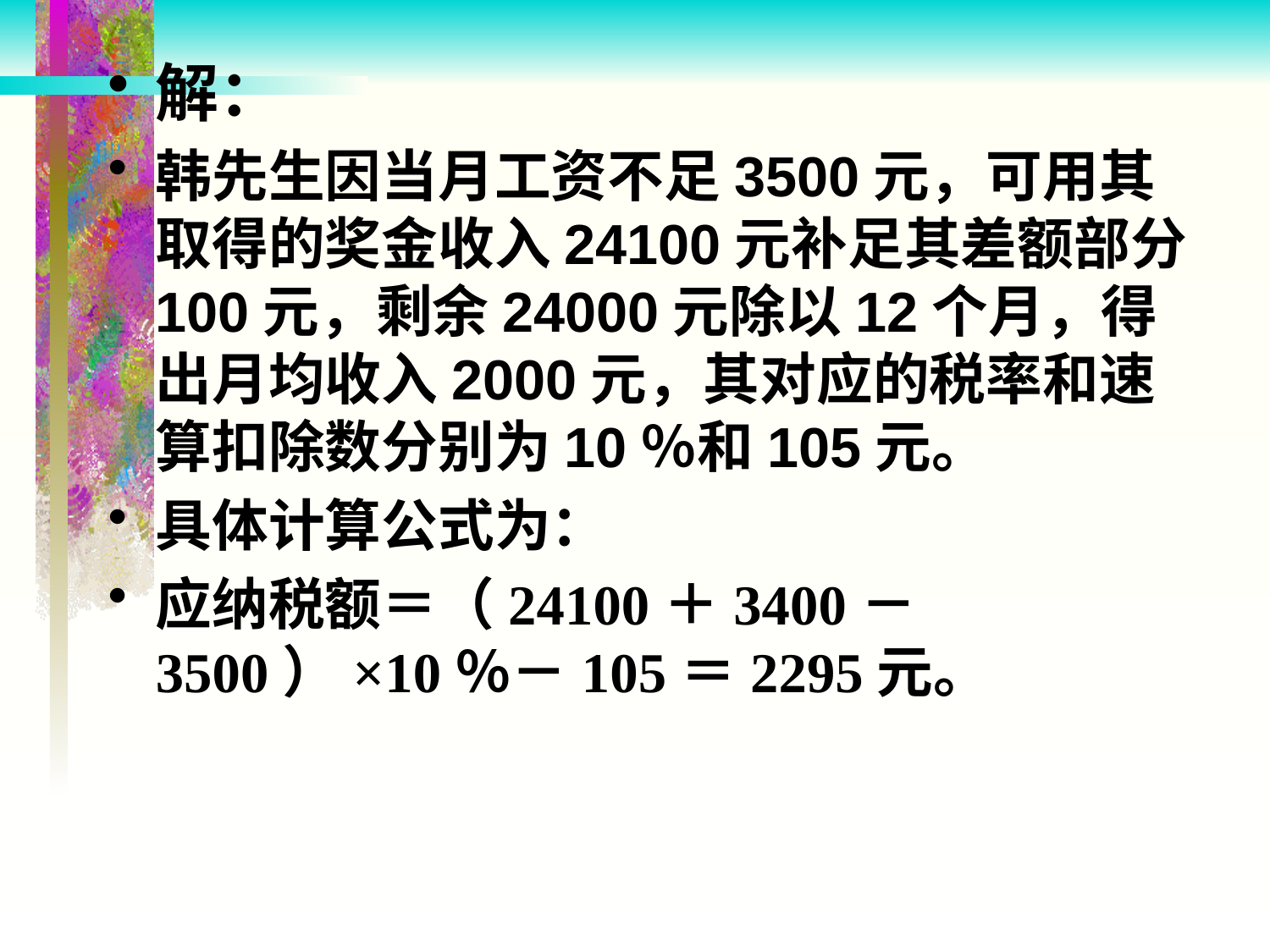

解：
韩先生因当月工资不足3500元，可用其取得的奖金收入24100元补足其差额部分 100元，剩余24000元除以12个月，得出月均收入2000元，其对应的税率和速算扣除数分别为10％和105元。
具体计算公式为：
应纳税额＝（24100＋3400－3500）×10％－105＝2295元。